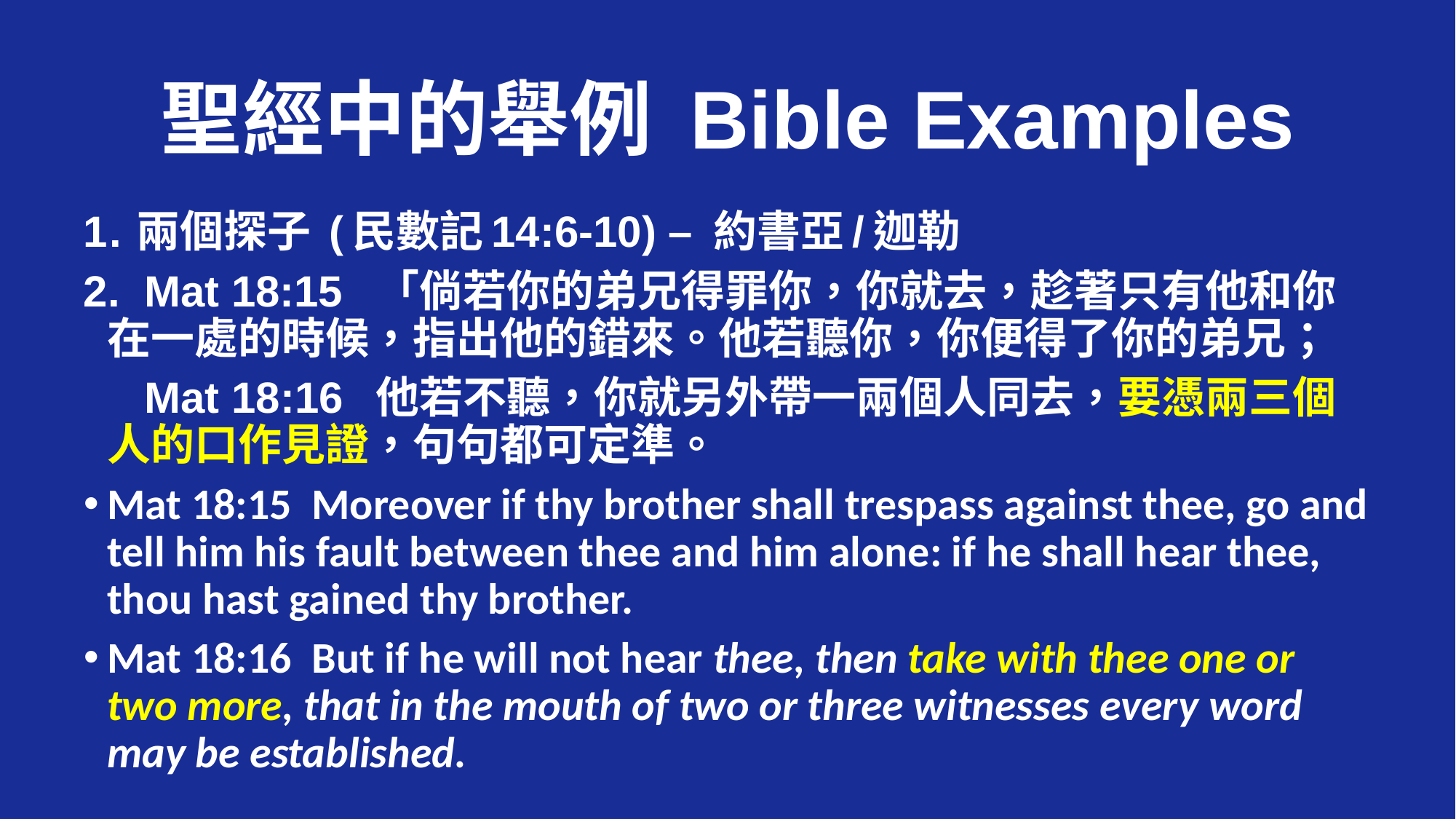

# 聖經中的舉例 Bible Examples
兩個探子 (民數記14:6-10) – 約書亞/迦勒
2.  Mat 18:15  「倘若你的弟兄得罪你，你就去，趁著只有他和你在一處的時候，指出他的錯來。他若聽你，你便得了你的弟兄；
     Mat 18:16  他若不聽，你就另外帶一兩個人同去，要憑兩三個人的口作見證，句句都可定準。
Mat 18:15  Moreover if thy brother shall trespass against thee, go and tell him his fault between thee and him alone: if he shall hear thee, thou hast gained thy brother.
Mat 18:16  But if he will not hear thee, then take with thee one or two more, that in the mouth of two or three witnesses every word may be established.